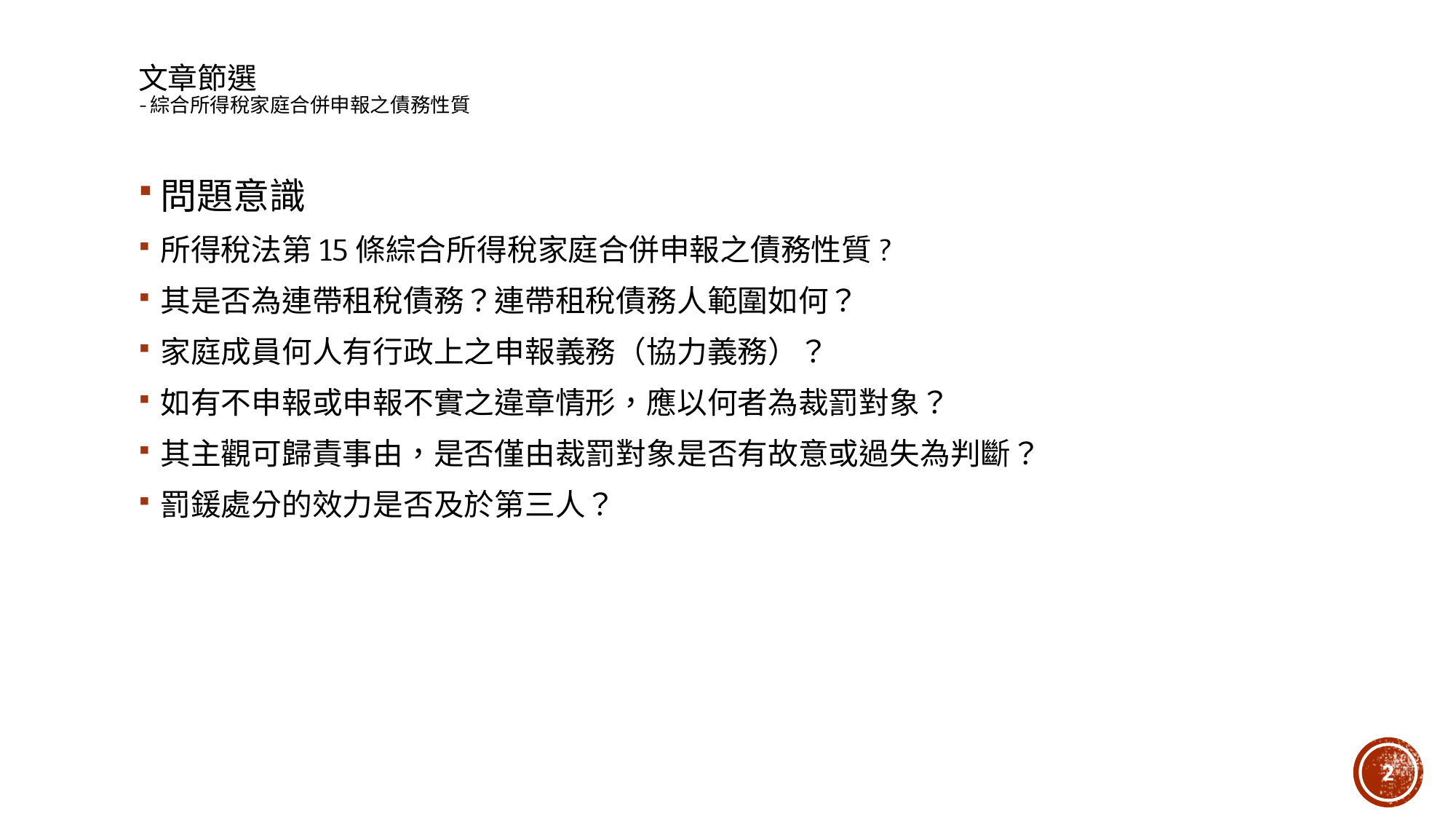

# 文章節選 -綜合所得稅家庭合併申報之債務性質
問題意識
所得稅法第15條綜合所得稅家庭合併申報之債務性質?
其是否為連帶租稅債務？連帶租稅債務人範圍如何？
家庭成員何人有行政上之申報義務（協力義務）？
如有不申報或申報不實之違章情形，應以何者為裁罰對象？
其主觀可歸責事由，是否僅由裁罰對象是否有故意或過失為判斷？
罰鍰處分的效力是否及於第三人？
2